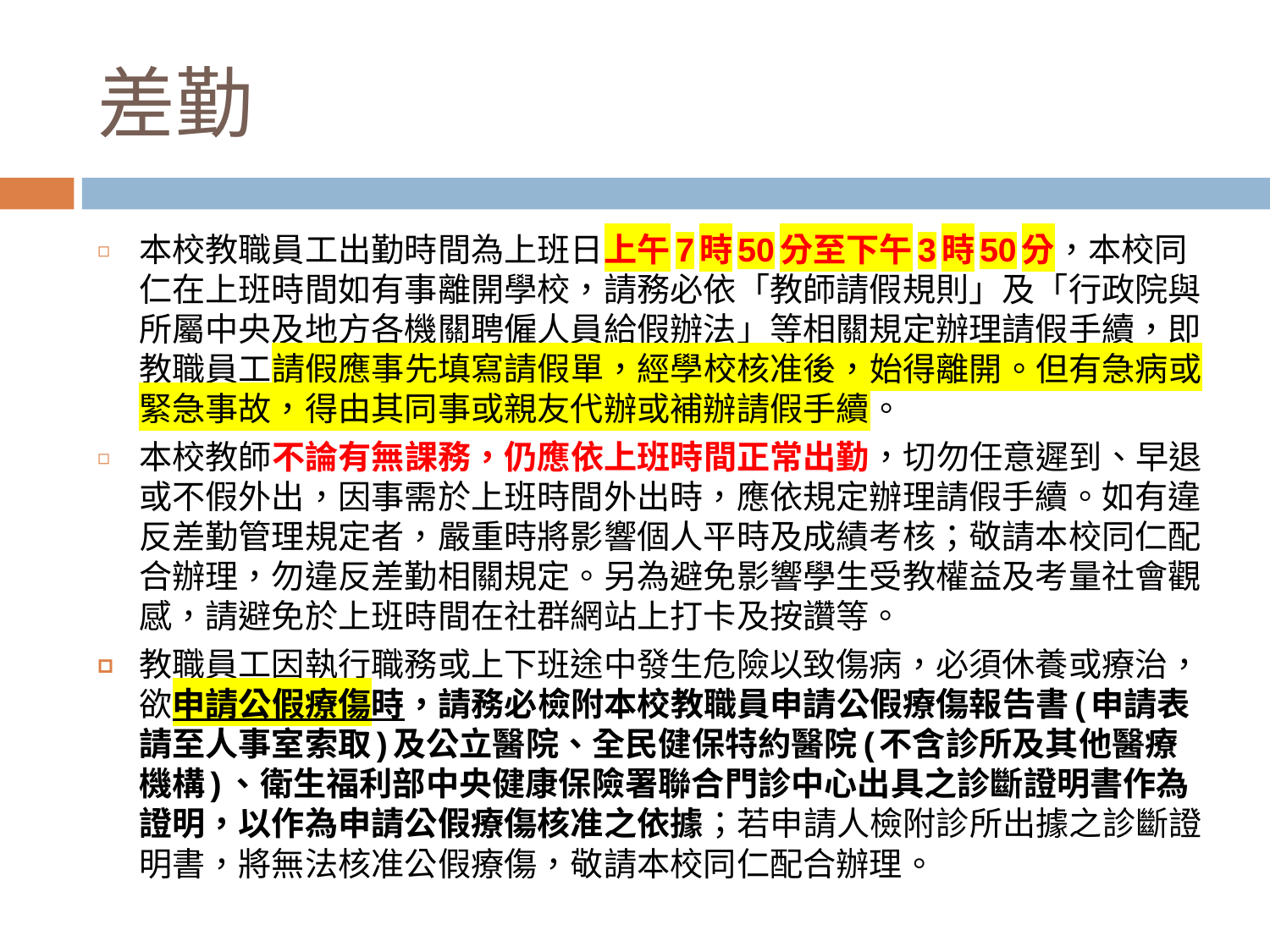

# 差勤
本校教職員工出勤時間為上班日上午7時50分至下午3時50分，本校同仁在上班時間如有事離開學校，請務必依「教師請假規則」及「行政院與所屬中央及地方各機關聘僱人員給假辦法」等相關規定辦理請假手續，即教職員工請假應事先填寫請假單，經學校核准後，始得離開。但有急病或緊急事故，得由其同事或親友代辦或補辦請假手續。
本校教師不論有無課務，仍應依上班時間正常出勤，切勿任意遲到、早退或不假外出，因事需於上班時間外出時，應依規定辦理請假手續。如有違反差勤管理規定者，嚴重時將影響個人平時及成績考核；敬請本校同仁配合辦理，勿違反差勤相關規定。另為避免影響學生受教權益及考量社會觀感，請避免於上班時間在社群網站上打卡及按讚等。
教職員工因執行職務或上下班途中發生危險以致傷病，必須休養或療治，欲申請公假療傷時，請務必檢附本校教職員申請公假療傷報告書(申請表請至人事室索取)及公立醫院、全民健保特約醫院(不含診所及其他醫療機構)、衛生福利部中央健康保險署聯合門診中心出具之診斷證明書作為證明，以作為申請公假療傷核准之依據；若申請人檢附診所出據之診斷證明書，將無法核准公假療傷，敬請本校同仁配合辦理。